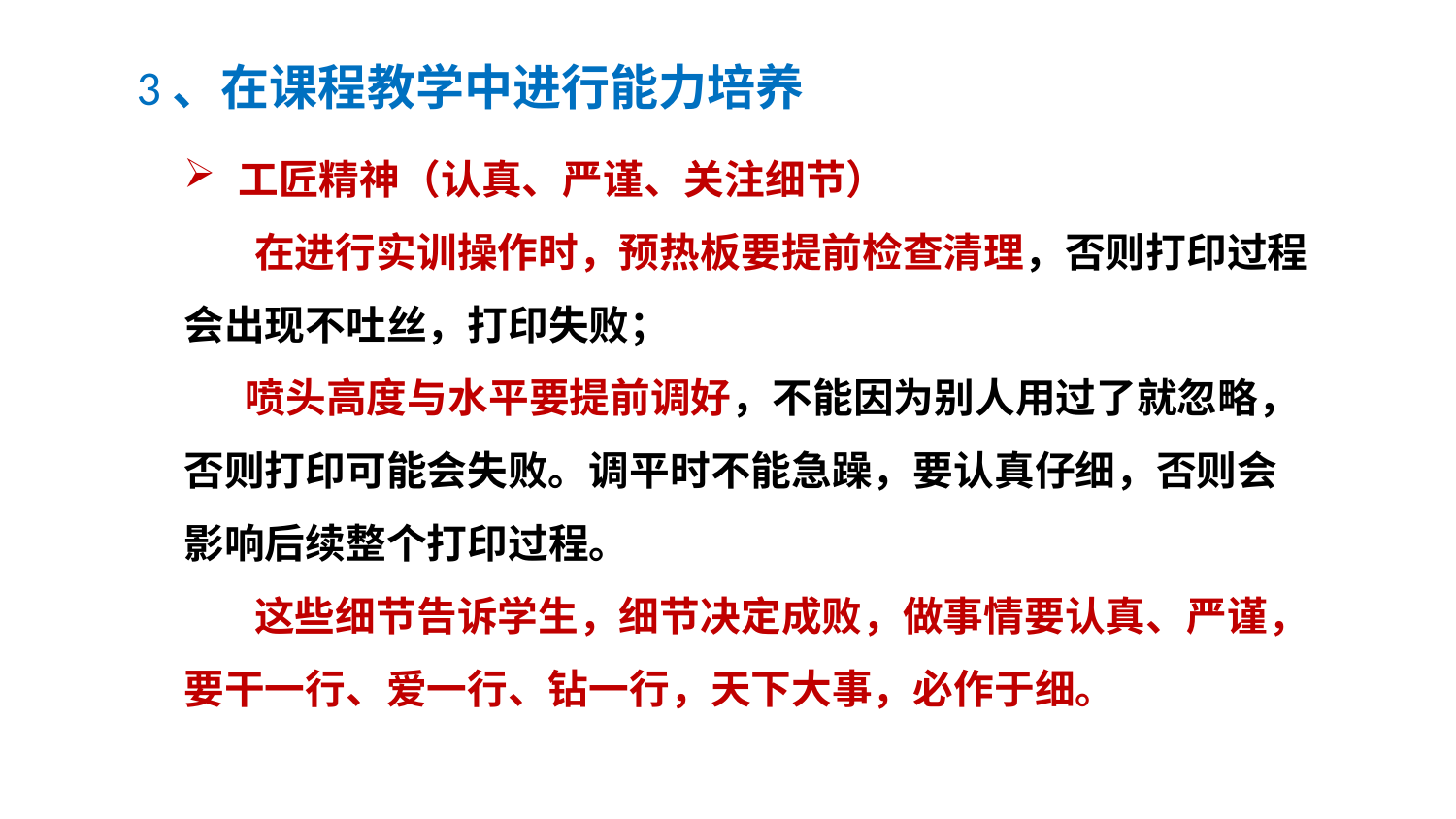

3、在课程教学中进行能力培养
工匠精神（认真、严谨、关注细节）
  在进行实训操作时，预热板要提前检查清理，否则打印过程会出现不吐丝，打印失败；
 喷头高度与水平要提前调好，不能因为别人用过了就忽略，否则打印可能会失败。调平时不能急躁，要认真仔细，否则会影响后续整个打印过程。
  这些细节告诉学生，细节决定成败，做事情要认真、严谨，要干一行、爱一行、钻一行，天下大事，必作于细。